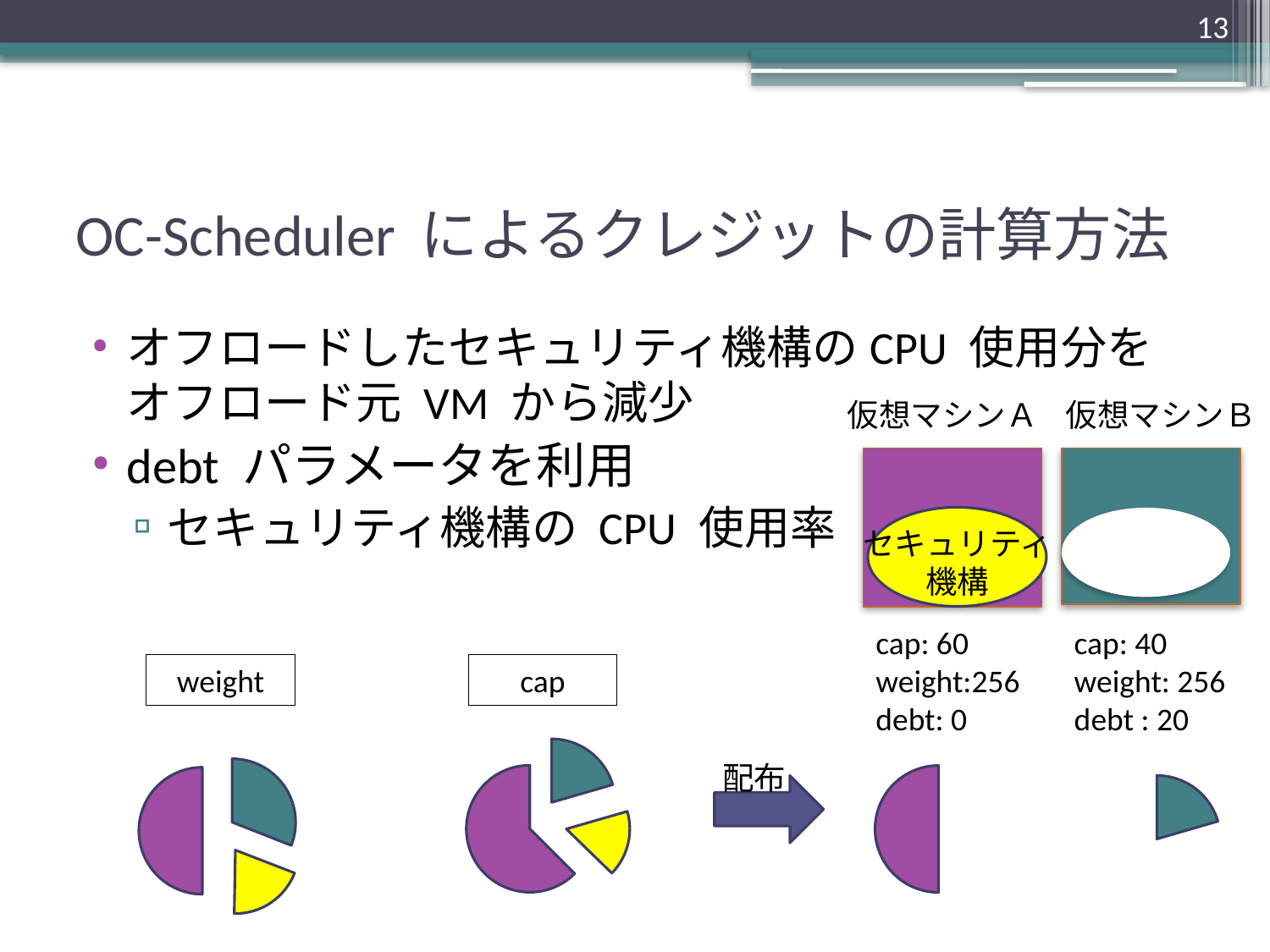

13
# OC-Scheduler によるクレジットの計算方法
オフロードしたセキュリティ機構のCPU 使用分をオフロード元 VM から減少
debt パラメータを利用
セキュリティ機構の CPU 使用率
仮想マシンＡ
仮想マシンＢ

セキュリティ
機構
cap: 60
weight:256
debt: 0

cap: 40
weight: 256
debt : 20

weight
cap

配布